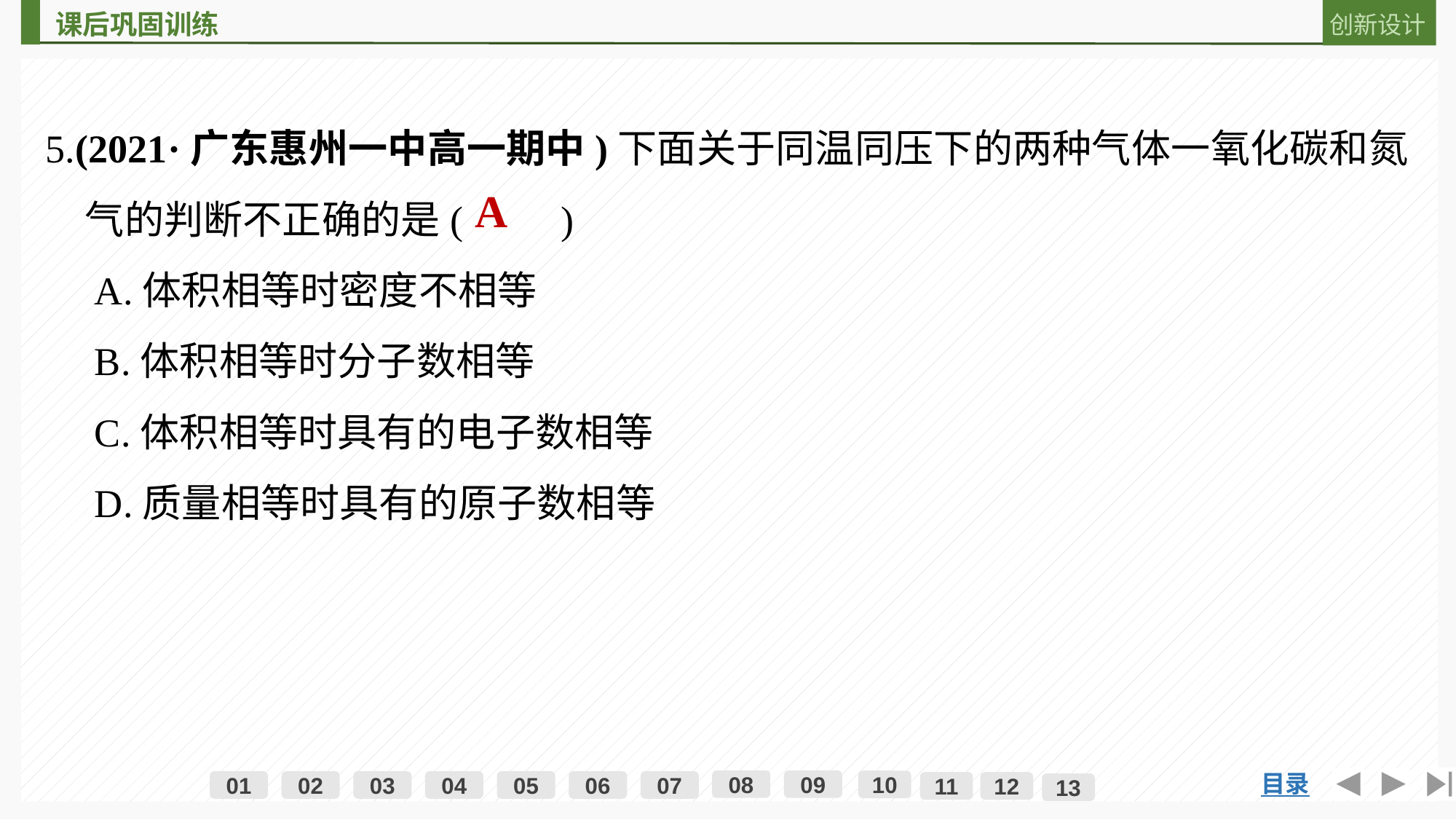

5.(2021·广东惠州一中高一期中)下面关于同温同压下的两种气体一氧化碳和氮
　气的判断不正确的是(　　)
　A.体积相等时密度不相等
　B.体积相等时分子数相等
　C.体积相等时具有的电子数相等
　D.质量相等时具有的原子数相等
A